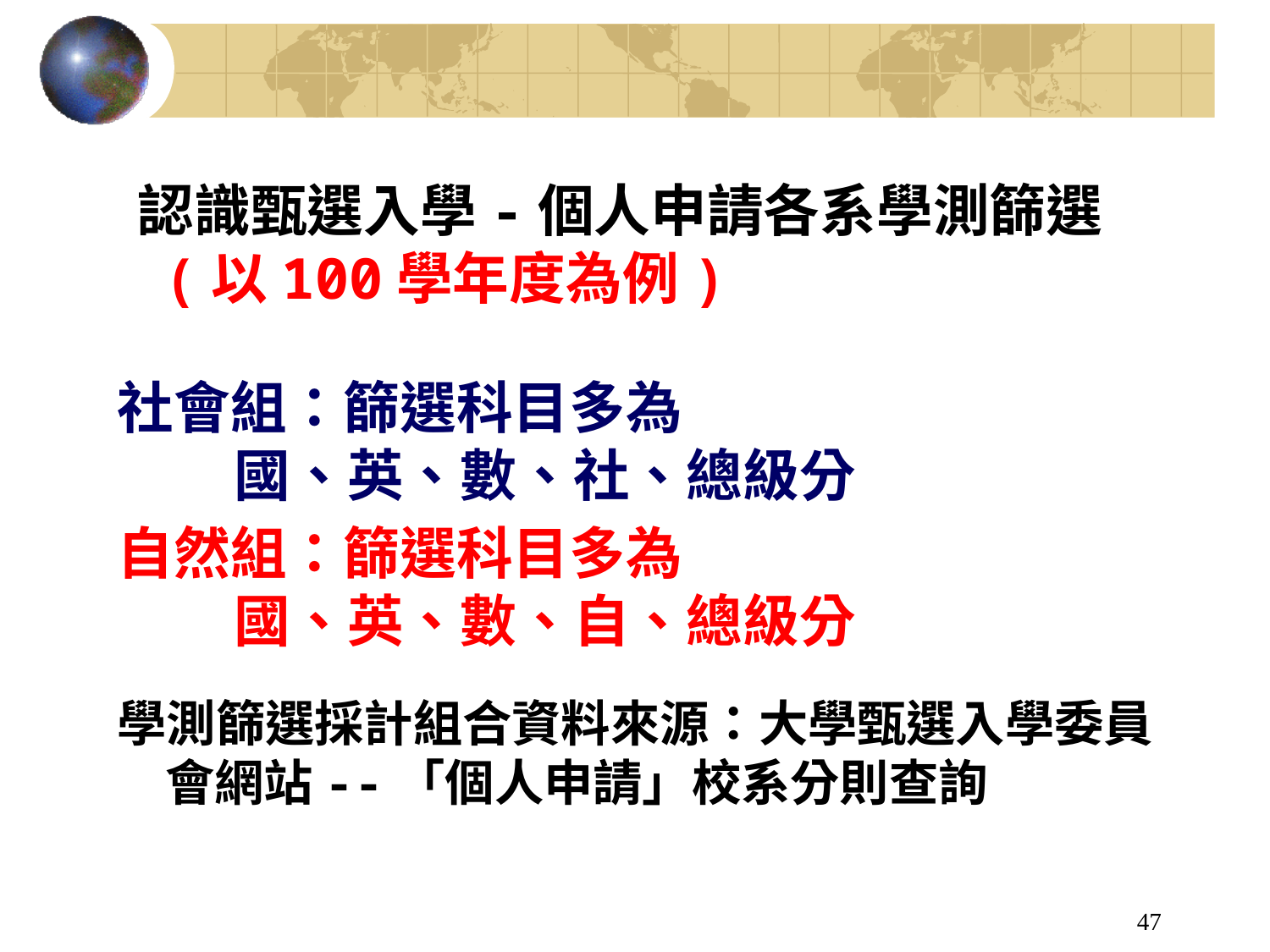

# 認識甄選入學-個人申請各系學測篩選 (以100學年度為例)
社會組：篩選科目多為
        國、英、數、社、總級分
自然組：篩選科目多為
        國、英、數、自、總級分
學測篩選採計組合資料來源：大學甄選入學委員會網站--「個人申請」校系分則查詢
47